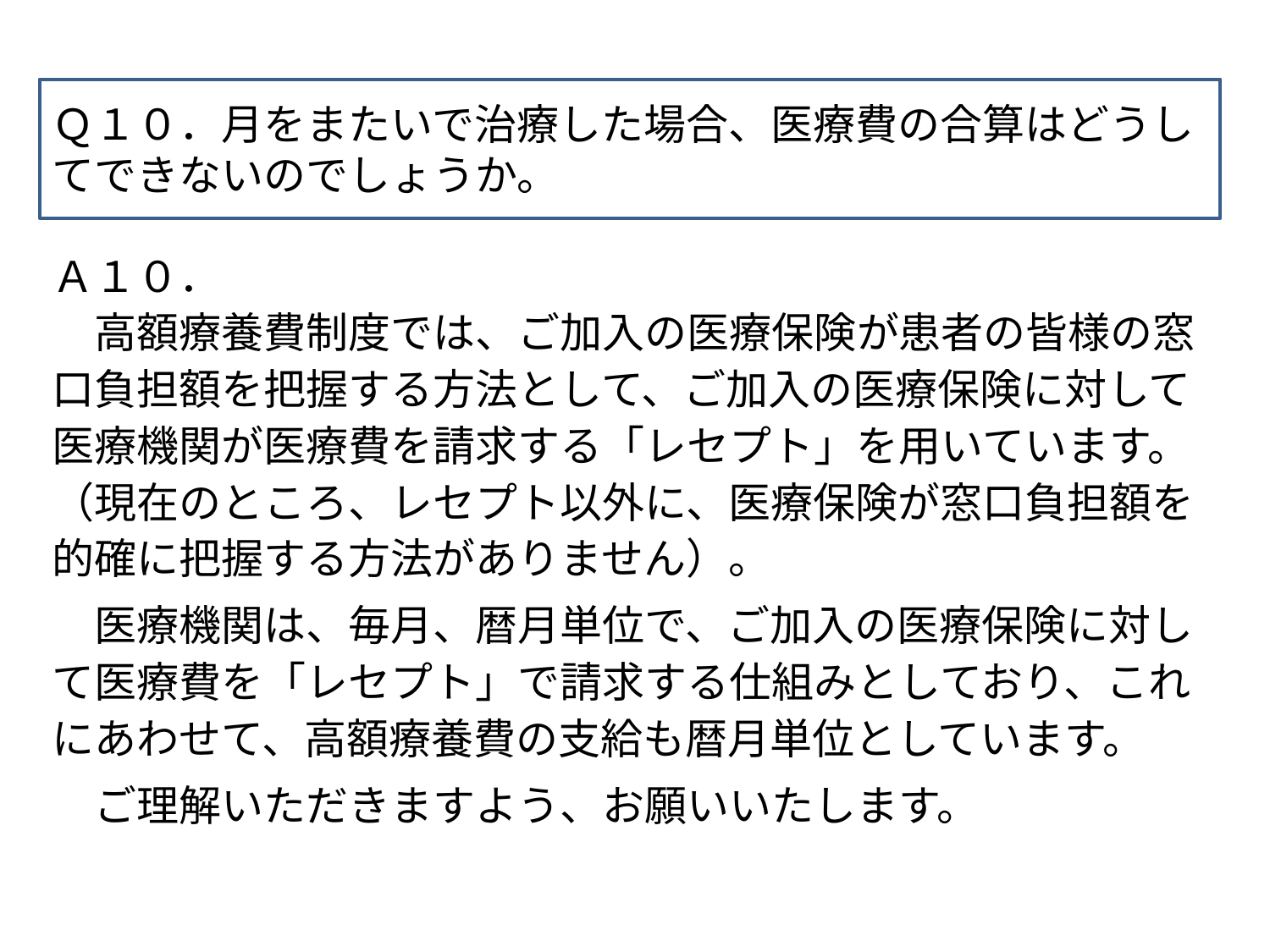

Ｑ１０．月をまたいで治療した場合、医療費の合算はどうしてできないのでしょうか。
Ａ１０．
　高額療養費制度では、ご加入の医療保険が患者の皆様の窓口負担額を把握する方法として、ご加入の医療保険に対して医療機関が医療費を請求する「レセプト」を用いています。（現在のところ、レセプト以外に、医療保険が窓口負担額を的確に把握する方法がありません）。
　医療機関は、毎月、暦月単位で、ご加入の医療保険に対して医療費を「レセプト」で請求する仕組みとしており、これにあわせて、高額療養費の支給も暦月単位としています。
　ご理解いただきますよう、お願いいたします。